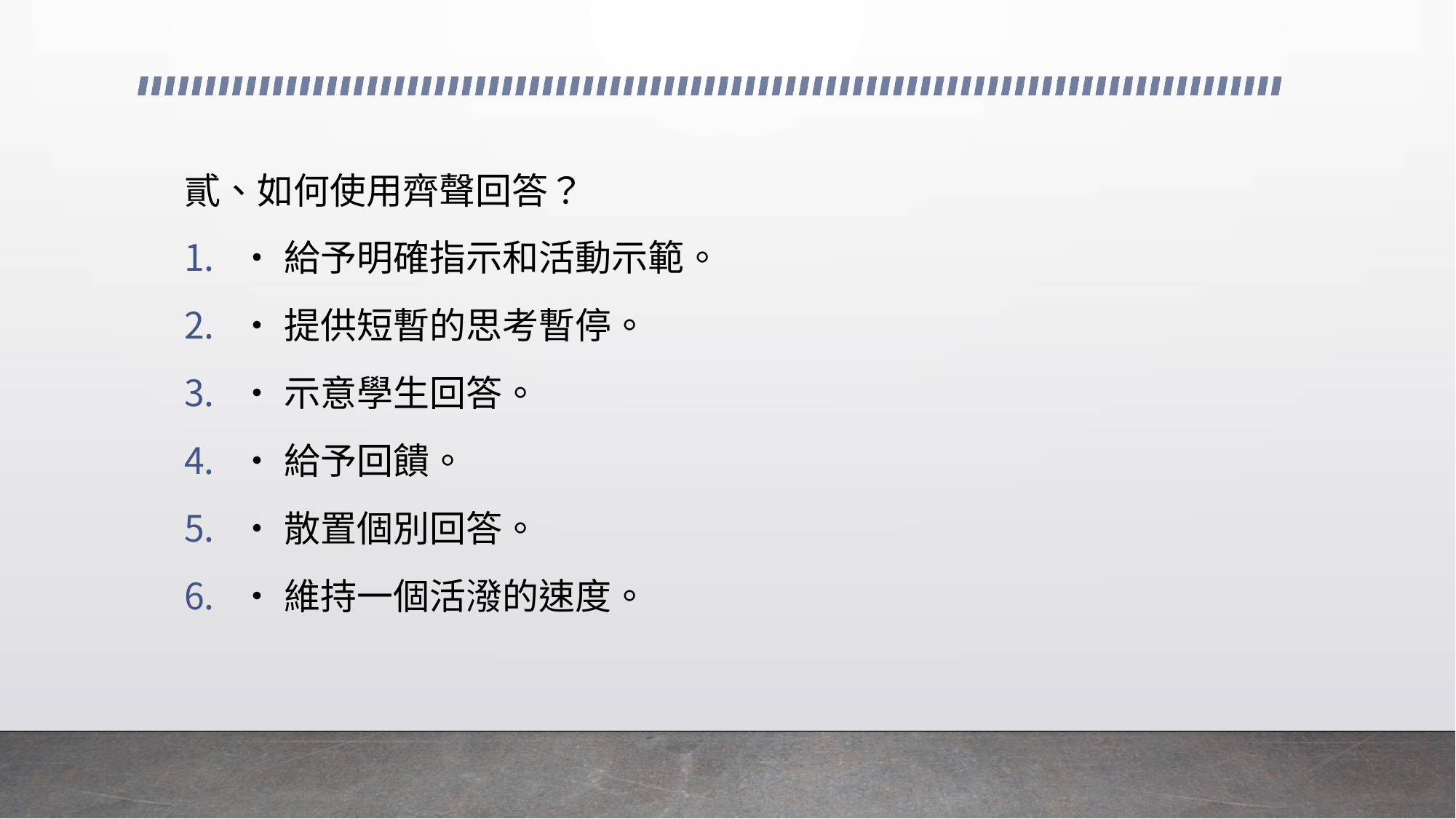

貳、如何使用齊聲回答？
‧給予明確指示和活動示範。
‧提供短暫的思考暫停。
‧示意學生回答。
‧給予回饋。
‧散置個別回答。
‧維持一個活潑的速度。